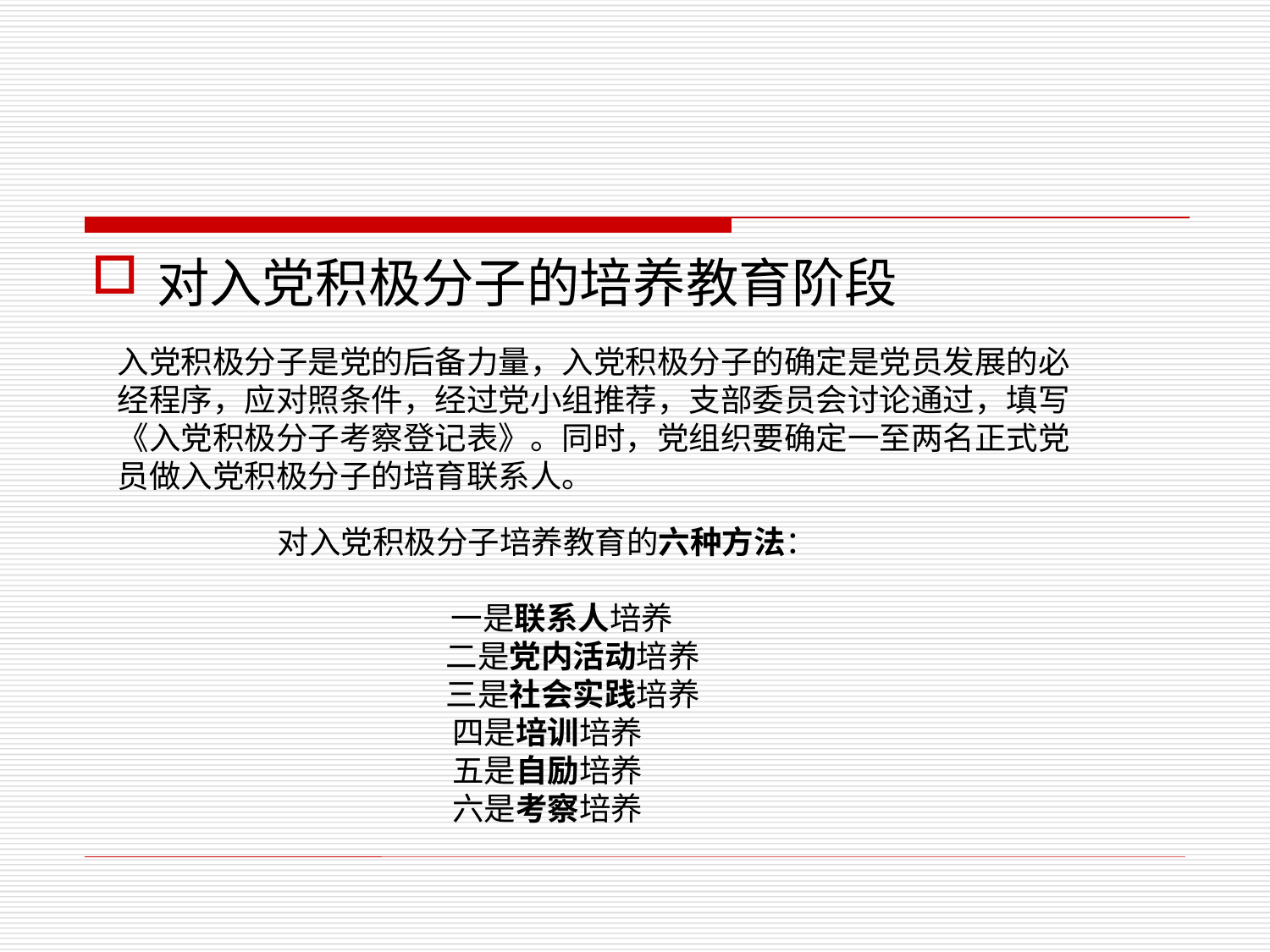

对入党积极分子的培养教育阶段
入党积极分子是党的后备力量，入党积极分子的确定是党员发展的必经程序，应对照条件，经过党小组推荐，支部委员会讨论通过，填写《入党积极分子考察登记表》。同时，党组织要确定一至两名正式党员做入党积极分子的培育联系人。
对入党积极分子培养教育的六种方法：

   一是联系人培养
      二是党内活动培养
      三是社会实践培养
四是培训培养
五是自励培养
六是考察培养